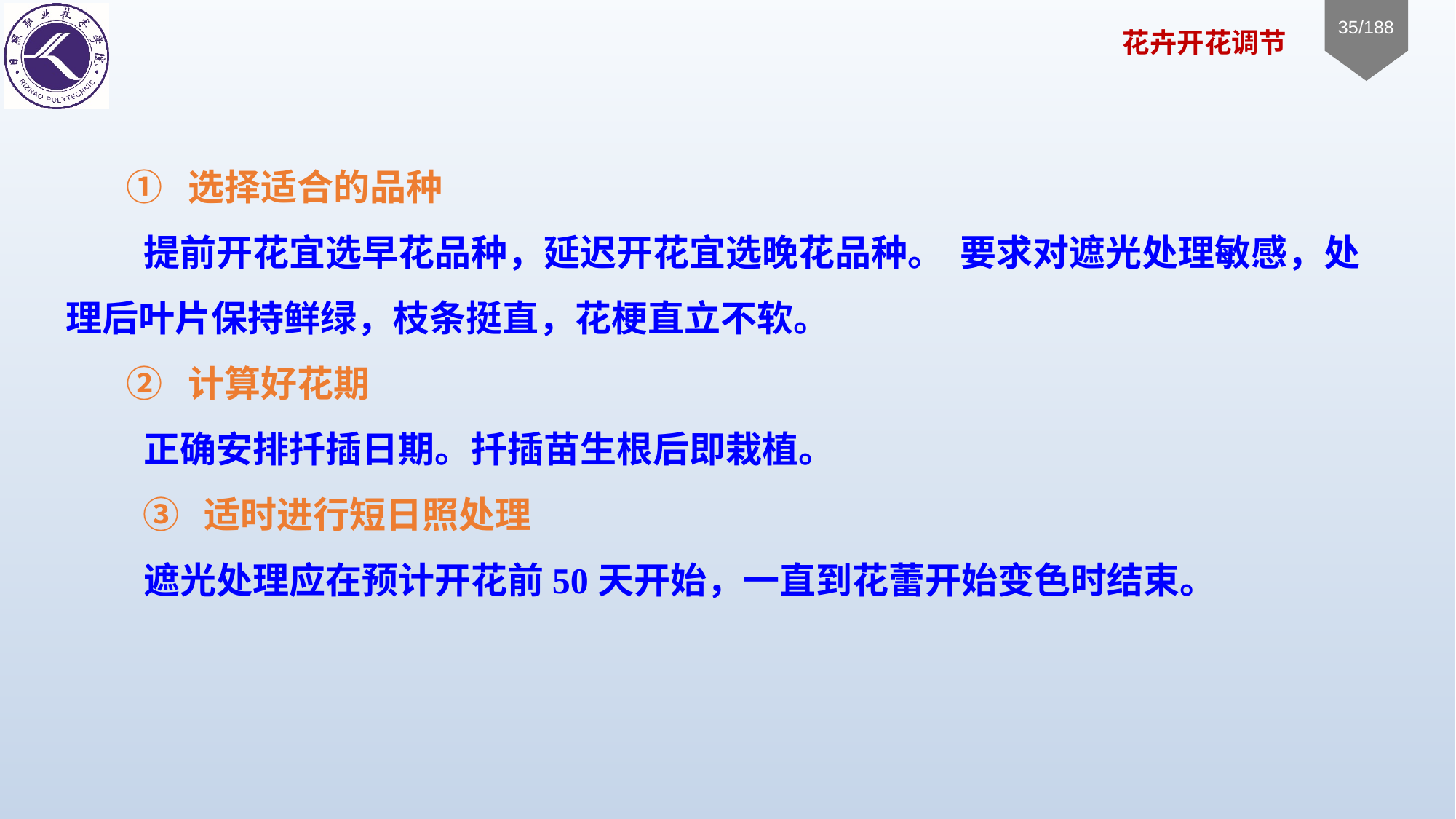

①  选择适合的品种
 提前开花宜选早花品种，延迟开花宜选晚花品种。  要求对遮光处理敏感，处理后叶片保持鲜绿，枝条挺直，花梗直立不软。
②  计算好花期
 正确安排扦插日期。扦插苗生根后即栽植。
  ③  适时进行短日照处理
 遮光处理应在预计开花前50天开始，一直到花蕾开始变色时结束。